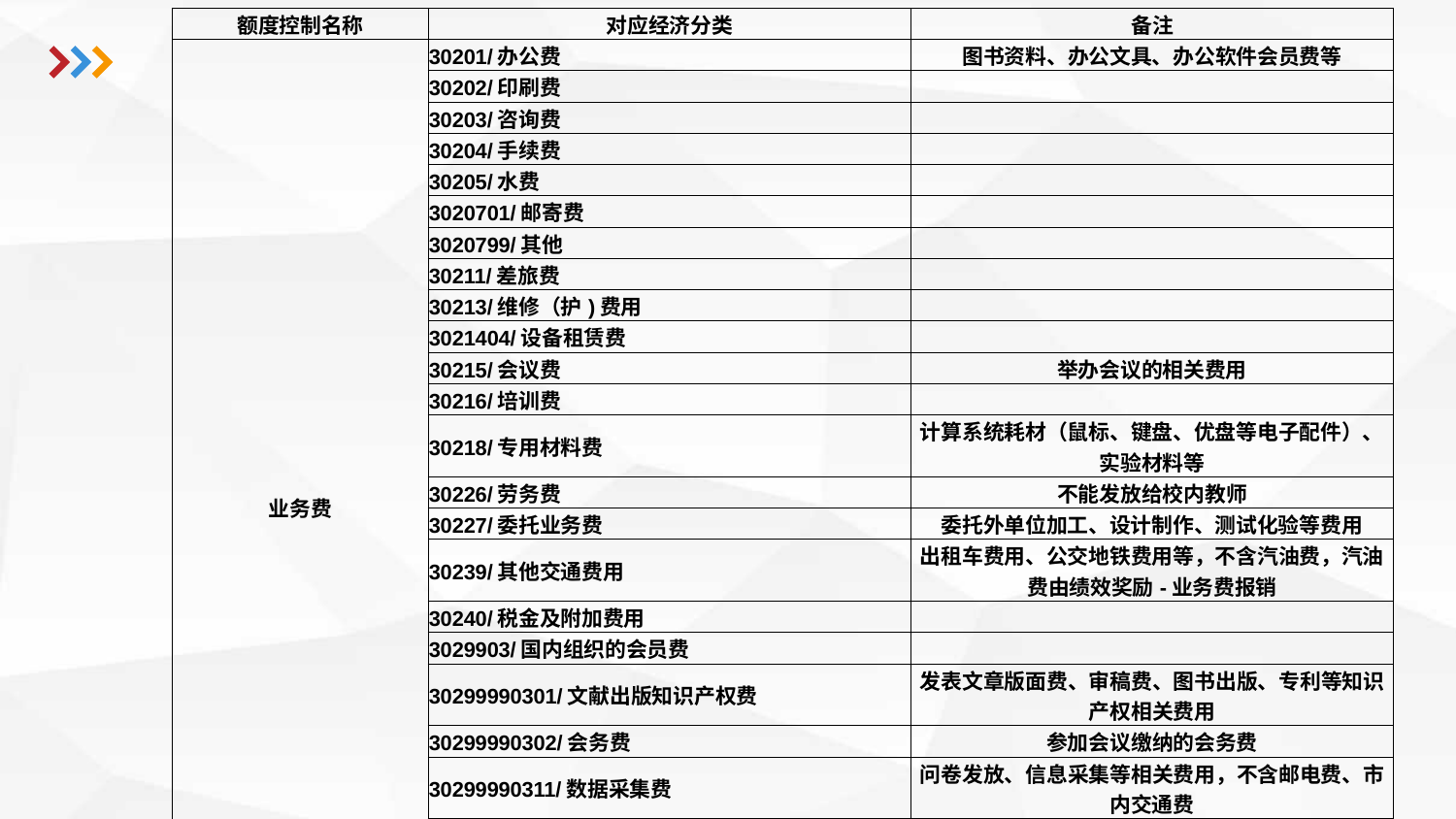

| 额度控制名称 | 对应经济分类 | 备注 |
| --- | --- | --- |
| 业务费 | 30201/办公费 | 图书资料、办公文具、办公软件会员费等 |
|  | 30202/印刷费 |  |
|  | 30203/咨询费 |  |
|  | 30204/手续费 |  |
|  | 30205/水费 |  |
|  | 3020701/邮寄费 |  |
|  | 3020799/其他 |  |
|  | 30211/差旅费 |  |
|  | 30213/维修（护)费用 |  |
|  | 3021404/设备租赁费 |  |
|  | 30215/会议费 | 举办会议的相关费用 |
|  | 30216/培训费 |  |
|  | 30218/专用材料费 | 计算系统耗材（鼠标、键盘、优盘等电子配件）、实验材料等 |
|  | 30226/劳务费 | 不能发放给校内教师 |
|  | 30227/委托业务费 | 委托外单位加工、设计制作、测试化验等费用 |
|  | 30239/其他交通费用 | 出租车费用、公交地铁费用等，不含汽油费，汽油费由绩效奖励-业务费报销 |
|  | 30240/税金及附加费用 |  |
|  | 3029903/国内组织的会员费 |  |
|  | 30299990301/文献出版知识产权费 | 发表文章版面费、审稿费、图书出版、专利等知识产权相关费用 |
|  | 30299990302/会务费 | 参加会议缴纳的会务费 |
|  | 30299990311/数据采集费 | 问卷发放、信息采集等相关费用，不含邮电费、市内交通费 |
|  | 302999904/科研间接费用 |  |
|  | 31002/办公设备购置 |  |
|  | 31003/专用设备购置 |  |
|  | 31007/信息网络及软件购置更新 |  |
|  | 31099/其他资本性支出 |  |